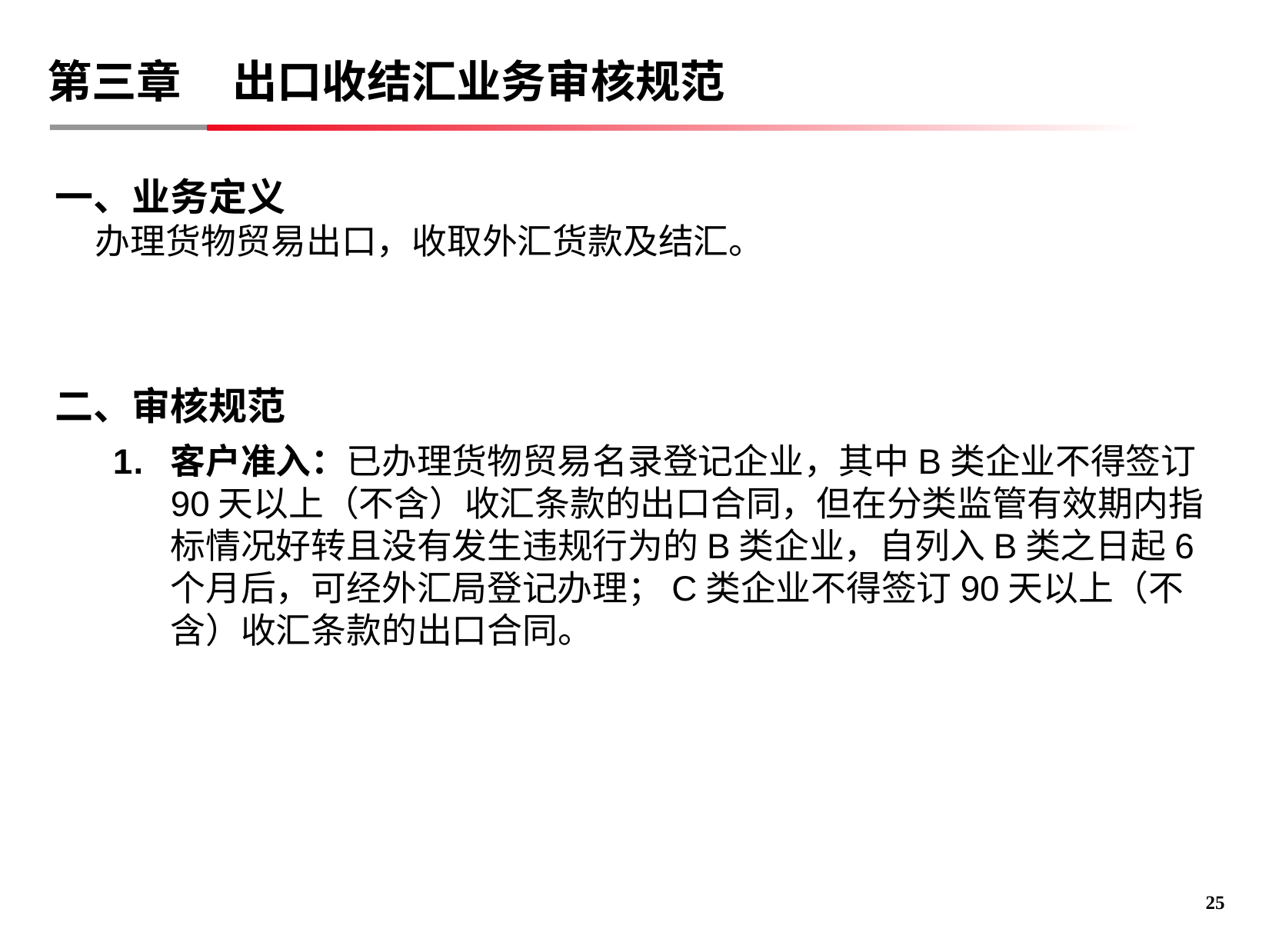

# 第三章     出口收结汇业务审核规范
一、业务定义
    办理货物贸易出口，收取外汇货款及结汇。
二、审核规范

客户准入：已办理货物贸易名录登记企业，其中B类企业不得签订90天以上（不含）收汇条款的出口合同，但在分类监管有效期内指标情况好转且没有发生违规行为的B类企业，自列入B类之日起6个月后，可经外汇局登记办理；C类企业不得签订90天以上（不含）收汇条款的出口合同。

25